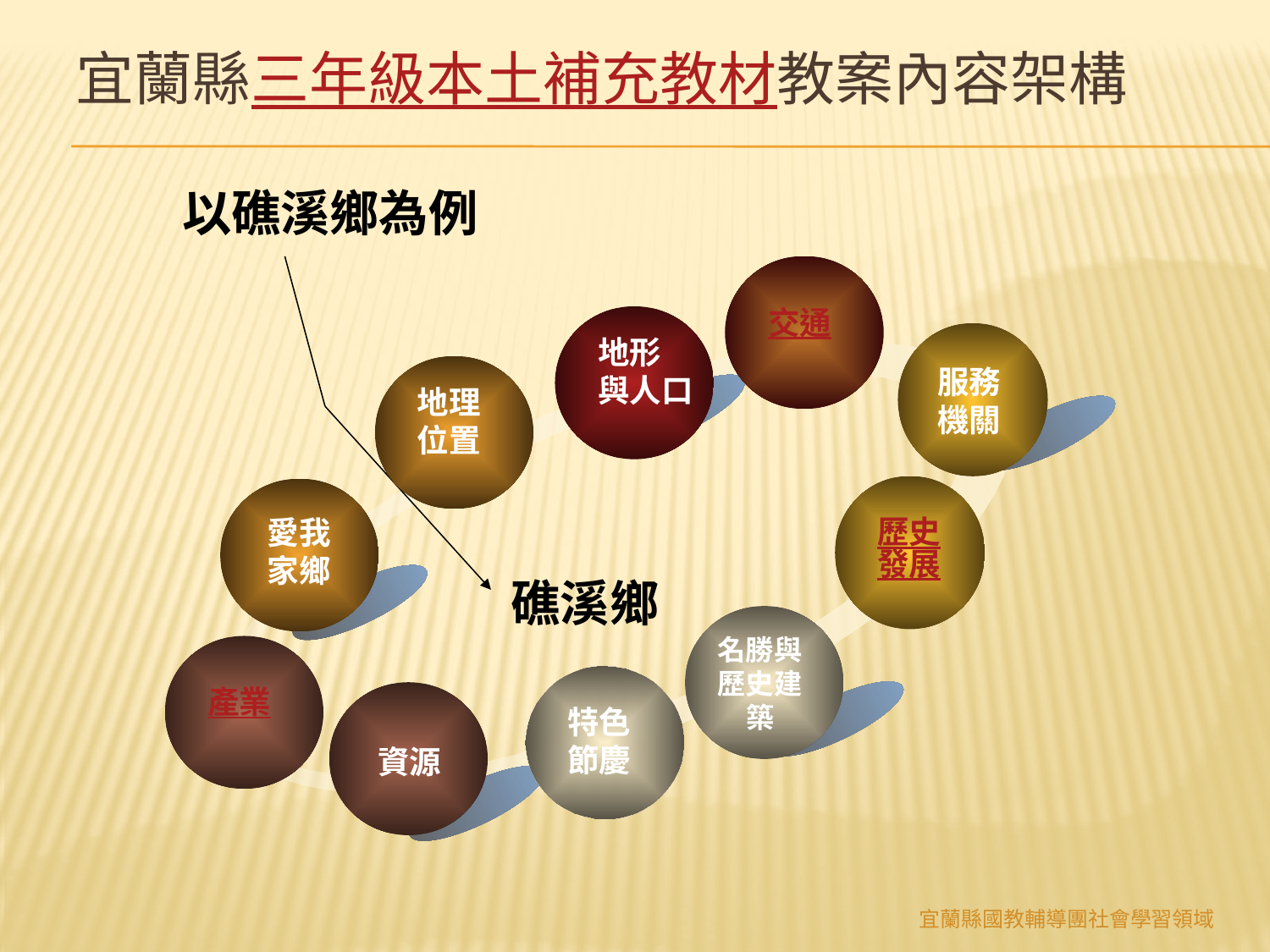

# 宜蘭縣三年級本土補充教材教案內容架構
以礁溪鄉為例

地形
與人口
服務機關

愛我家鄉
礁溪鄉

名勝與歷史建築

資源

交通

地理位置

歷史發展

產業
特色節慶
宜蘭縣國教輔導團社會學習領域